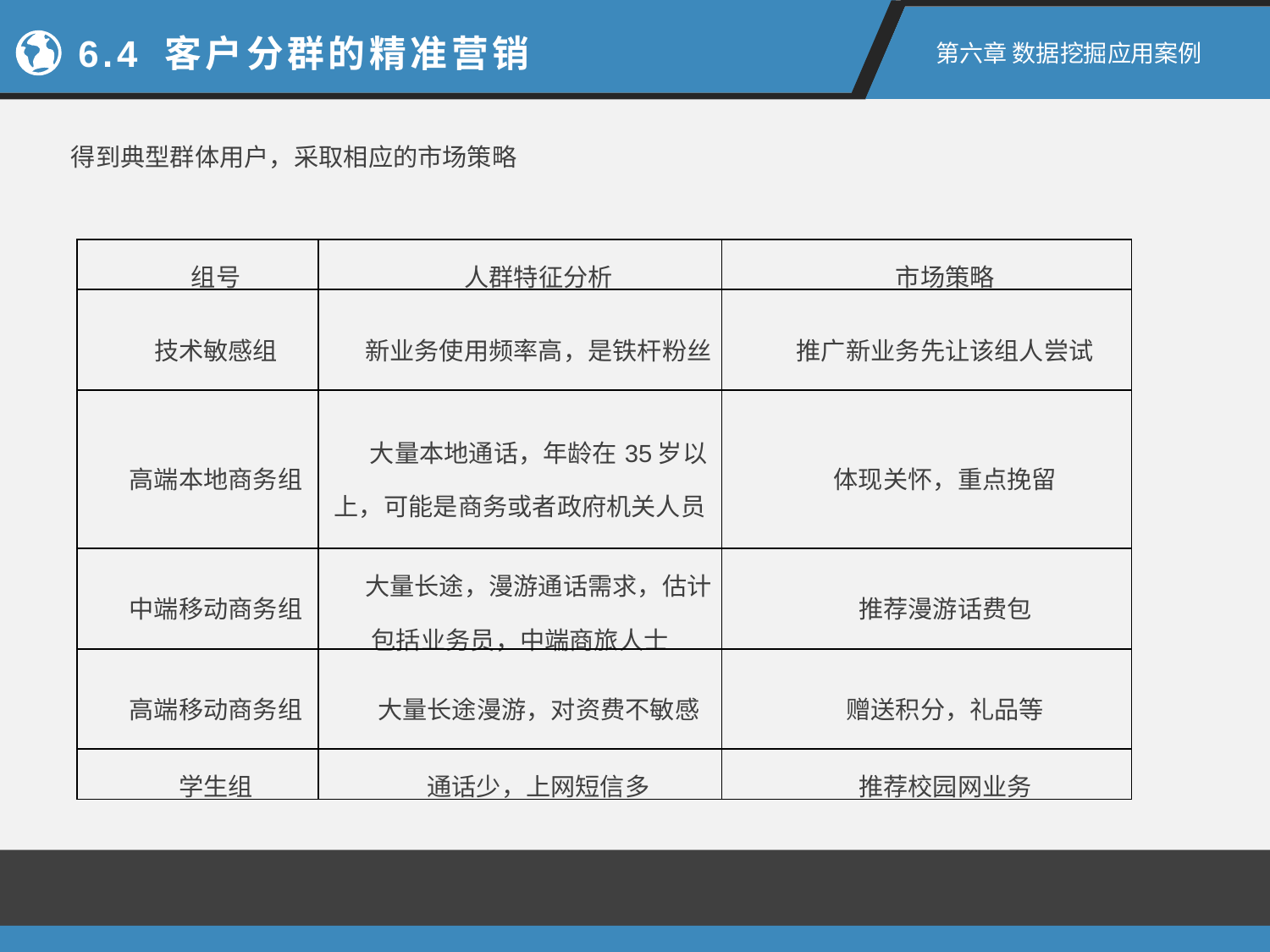

6.4 客户分群的精准营销

第六章 数据挖掘应用案例
得到典型群体用户，采取相应的市场策略
| 组号 | 人群特征分析 | 市场策略 |
| --- | --- | --- |
| 技术敏感组 | 新业务使用频率高，是铁杆粉丝 | 推广新业务先让该组人尝试 |
| 高端本地商务组 | 大量本地通话，年龄在35岁以上，可能是商务或者政府机关人员 | 体现关怀，重点挽留 |
| 中端移动商务组 | 大量长途，漫游通话需求，估计包括业务员，中端商旅人士 | 推荐漫游话费包 |
| 高端移动商务组 | 大量长途漫游，对资费不敏感 | 赠送积分，礼品等 |
| 学生组 | 通话少，上网短信多 | 推荐校园网业务 |